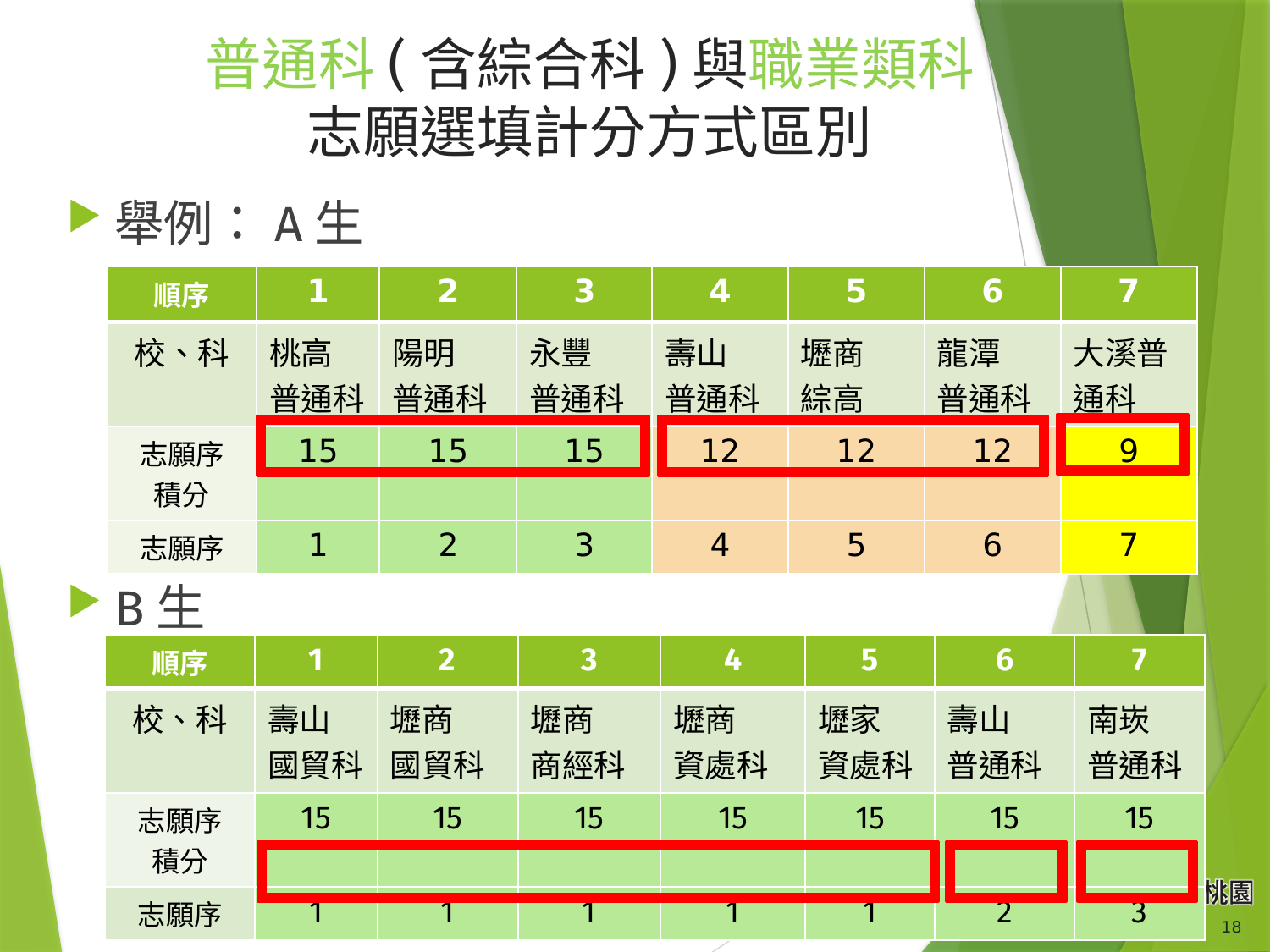

# 普通科(含綜合科)與職業類科 志願選填計分方式區別
舉例：A生

B生

| 順序 | 1 | 2 | 3 | 4 | 5 | 6 | 7 |
| --- | --- | --- | --- | --- | --- | --- | --- |
| 校、科 | 桃高 普通科 | 陽明 普通科 | 永豐 普通科 | 壽山 普通科 | 壢商 綜高 | 龍潭 普通科 | 大溪普通科 |
| 志願序 積分 | 15 | 15 | 15 | 12 | 12 | 12 | 9 |
| 志願序 | 1 | 2 | 3 | 4 | 5 | 6 | 7 |

| 順序 | 1 | 2 | 3 | 4 | 5 | 6 | 7 |
| --- | --- | --- | --- | --- | --- | --- | --- |
| 校、科 | 壽山 國貿科 | 壢商 國貿科 | 壢商 商經科 | 壢商 資處科 | 壢家 資處科 | 壽山 普通科 | 南崁 普通科 |
| 志願序 積分 | 15 | 15 | 15 | 15 | 15 | 15 | 15 |
| 志願序 | 1 | 1 | 1 | 1 | 1 | 2 | 3 |

18